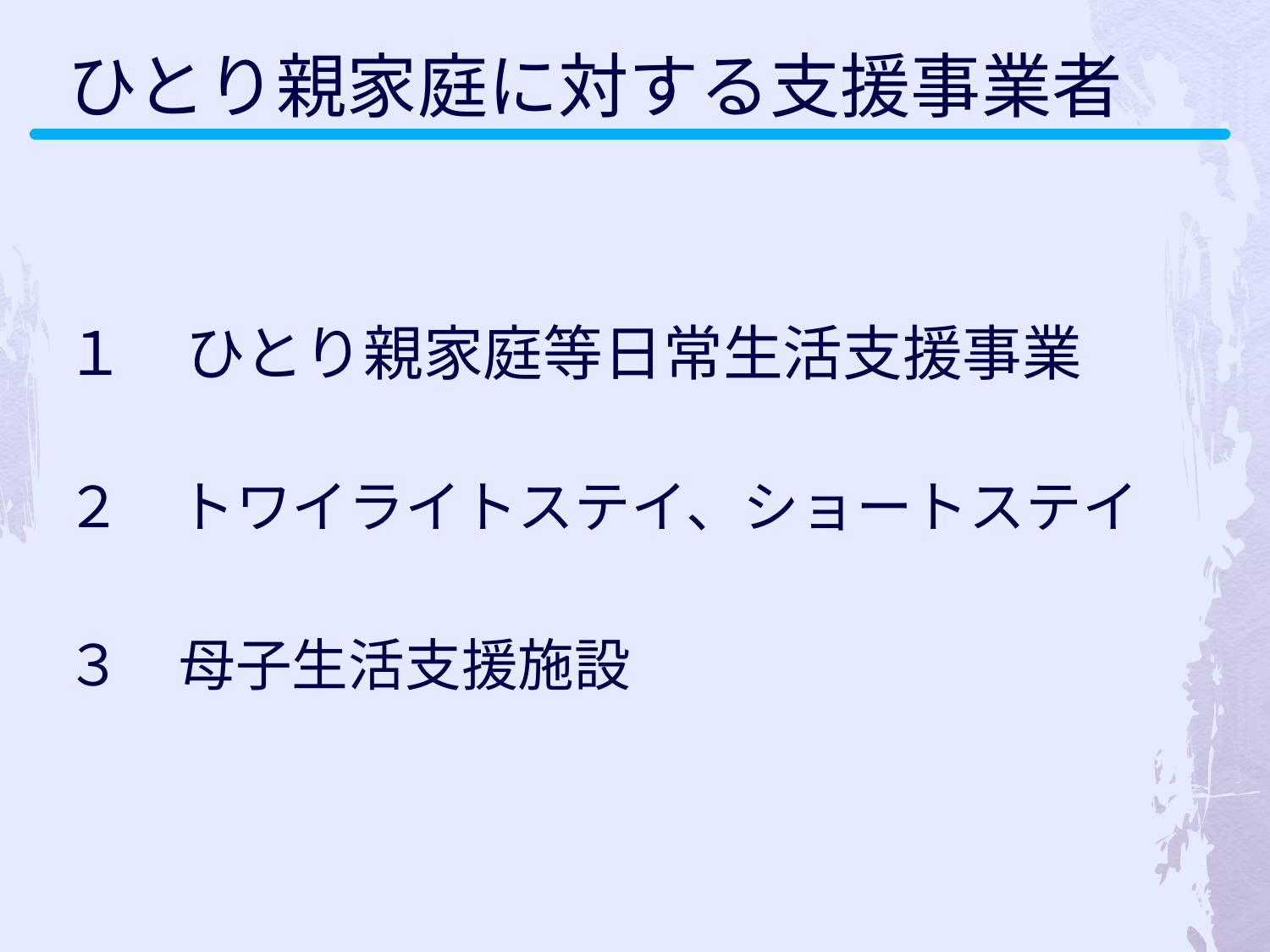

ひとり親家庭に対する支援事業者

１　ひとり親家庭等日常生活支援事業
２　トワイライトステイ、ショートステイ

３　母子生活支援施設